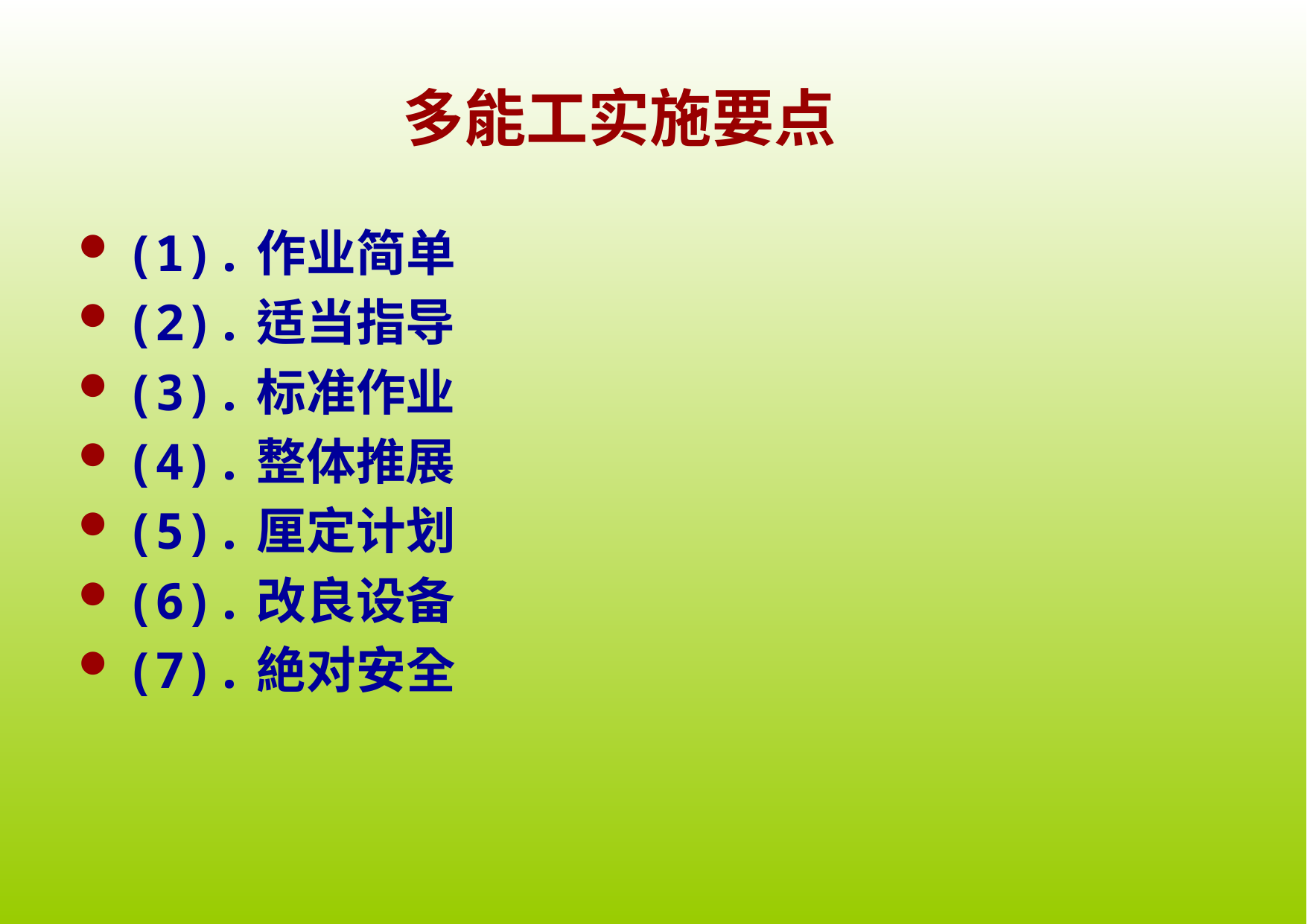

# 多能工实施要点
(1).作业简单
(2).适当指导
(3).标准作业
(4).整体推展
(5).厘定计划
(6).改良设备
(7).絶对安全
12